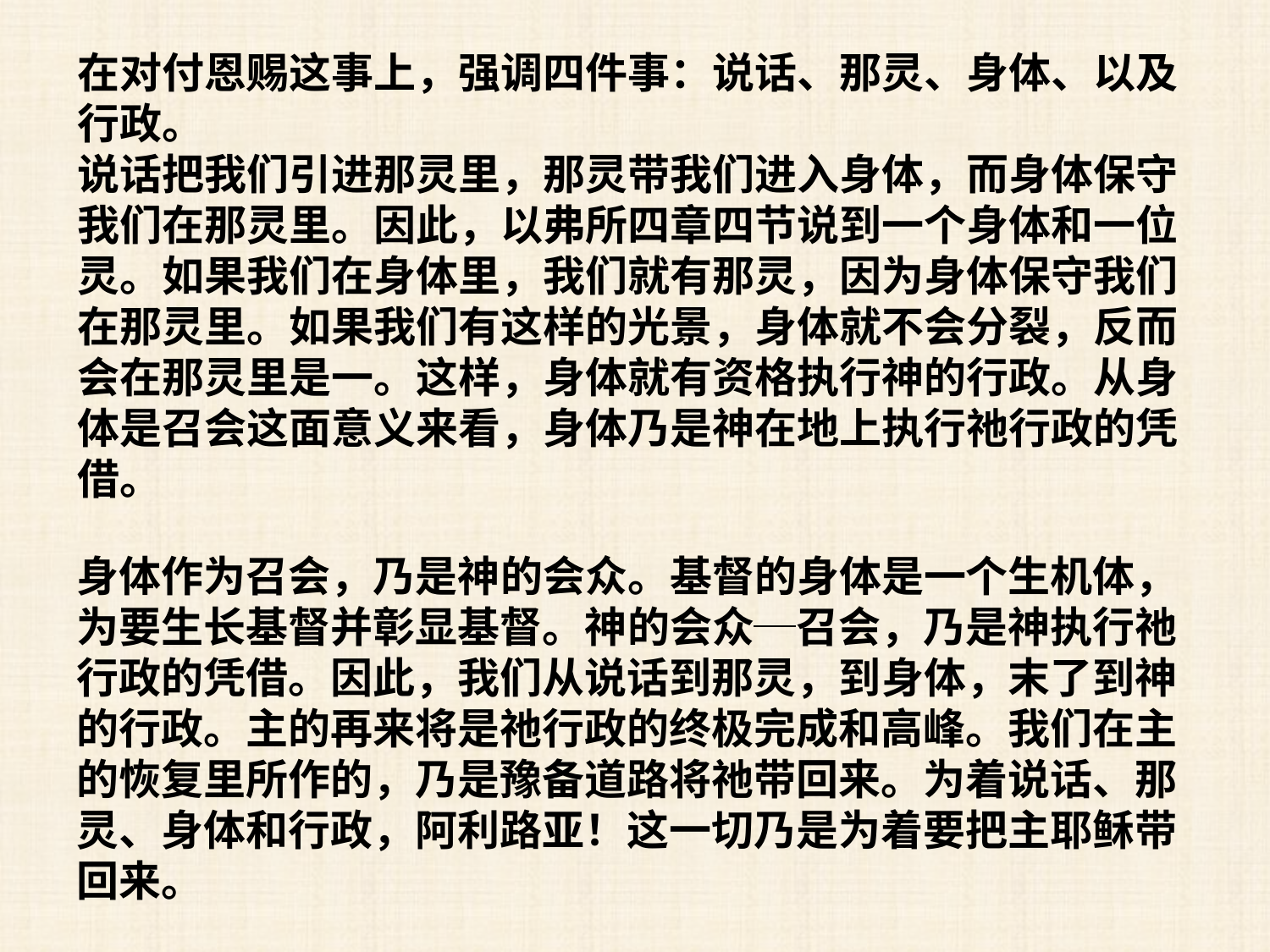

在对付恩赐这事上，强调四件事：说话、那灵、身体、以及行政。
说话把我们引进那灵里，那灵带我们进入身体，而身体保守我们在那灵里。因此，以弗所四章四节说到一个身体和一位灵。如果我们在身体里，我们就有那灵，因为身体保守我们在那灵里。如果我们有这样的光景，身体就不会分裂，反而会在那灵里是一。这样，身体就有资格执行神的行政。从身体是召会这面意义来看，身体乃是神在地上执行祂行政的凭借。
身体作为召会，乃是神的会众。基督的身体是一个生机体，为要生长基督并彰显基督。神的会众─召会，乃是神执行祂行政的凭借。因此，我们从说话到那灵，到身体，末了到神的行政。主的再来将是祂行政的终极完成和高峰。我们在主的恢复里所作的，乃是豫备道路将祂带回来。为着说话、那灵、身体和行政，阿利路亚！这一切乃是为着要把主耶稣带回来。